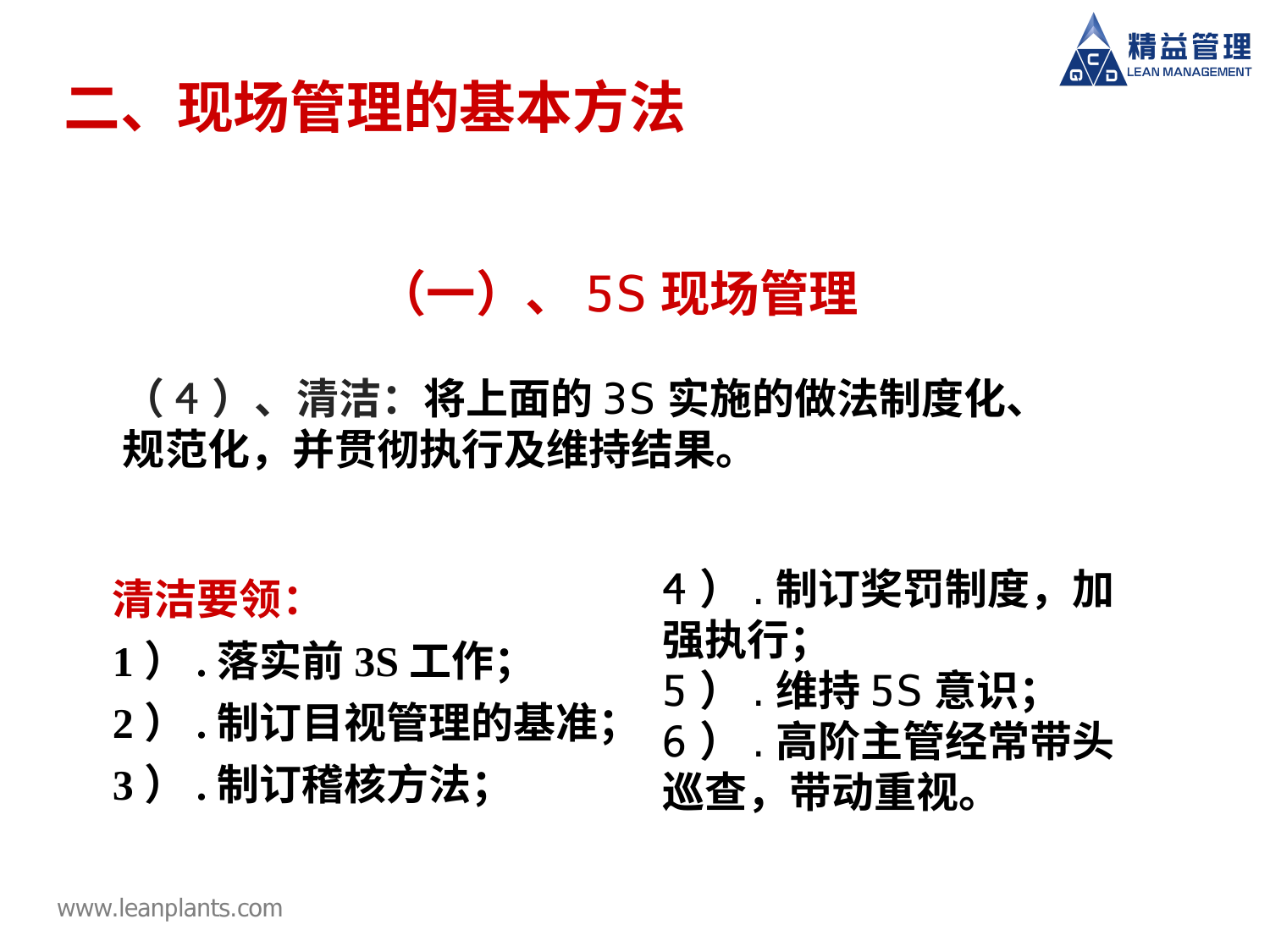

# 二、现场管理的基本方法
（一）、5S现场管理
（4）、清洁：将上面的3S实施的做法制度化、规范化，并贯彻执行及维持结果。
4）.制订奖罚制度，加强执行；
5）.维持5S意识；
6）.高阶主管经常带头巡查，带动重视。

清洁要领：
1）.落实前3S工作；
2）.制订目视管理的基准；
3）.制订稽核方法；